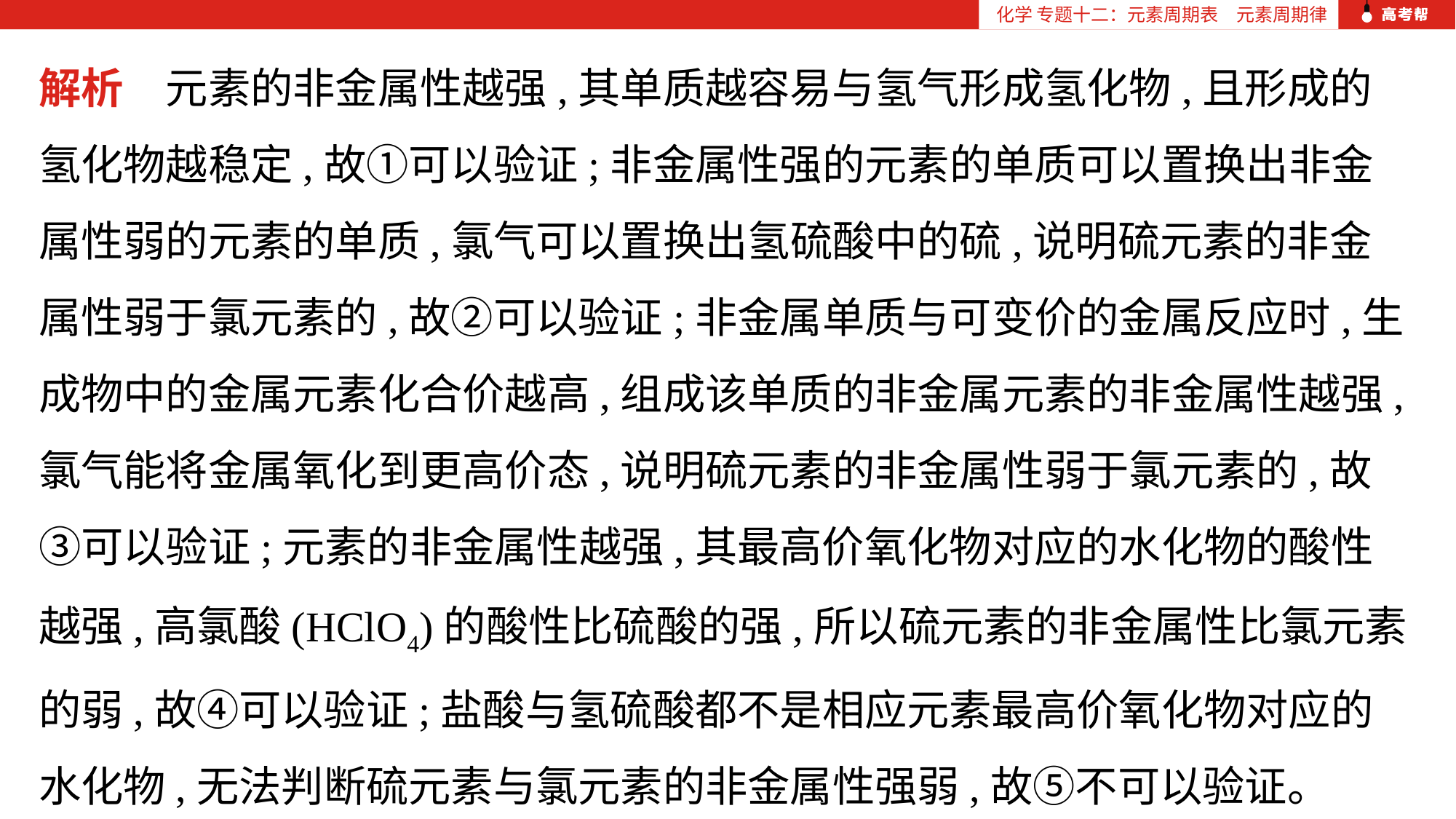

化学 专题十二：元素周期表　元素周期律

解析　元素的非金属性越强,其单质越容易与氢气形成氢化物,且形成的氢化物越稳定,故①可以验证;非金属性强的元素的单质可以置换出非金属性弱的元素的单质,氯气可以置换出氢硫酸中的硫,说明硫元素的非金属性弱于氯元素的,故②可以验证;非金属单质与可变价的金属反应时,生成物中的金属元素化合价越高,组成该单质的非金属元素的非金属性越强,氯气能将金属氧化到更高价态,说明硫元素的非金属性弱于氯元素的,故③可以验证;元素的非金属性越强,其最高价氧化物对应的水化物的酸性越强,高氯酸(HClO4)的酸性比硫酸的强,所以硫元素的非金属性比氯元素的弱,故④可以验证;盐酸与氢硫酸都不是相应元素最高价氧化物对应的水化物,无法判断硫元素与氯元素的非金属性强弱,故⑤不可以验证。